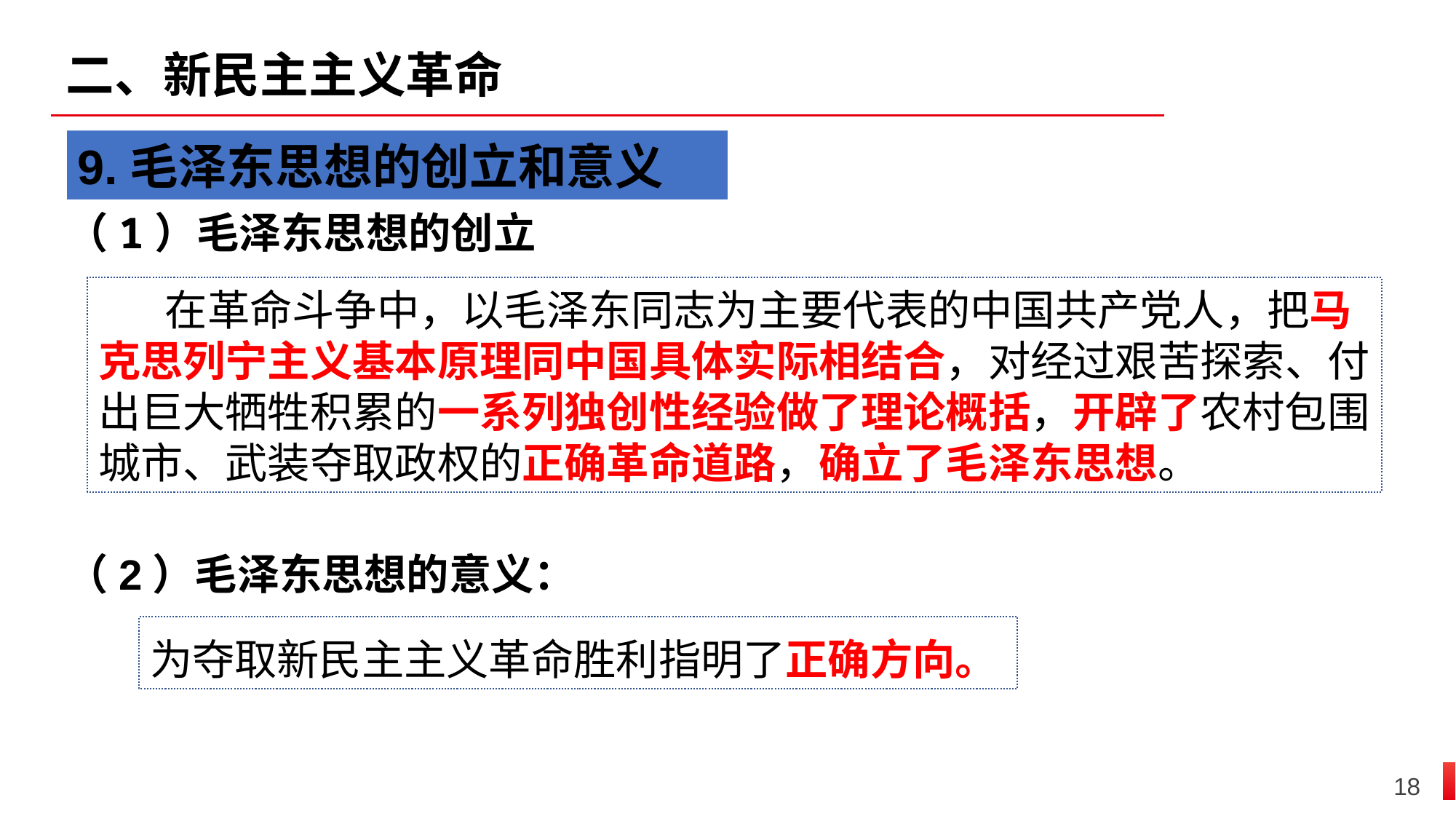

二、新民主主义革命
9.毛泽东思想的创立和意义
（1）毛泽东思想的创立
      在革命斗争中，以毛泽东同志为主要代表的中国共产党人，把马克思列宁主义基本原理同中国具体实际相结合，对经过艰苦探索、付出巨大牺牲积累的一系列独创性经验做了理论概括，开辟了农村包围城市、武装夺取政权的正确革命道路，确立了毛泽东思想。
（2）毛泽东思想的意义：
为夺取新民主主义革命胜利指明了正确方向。